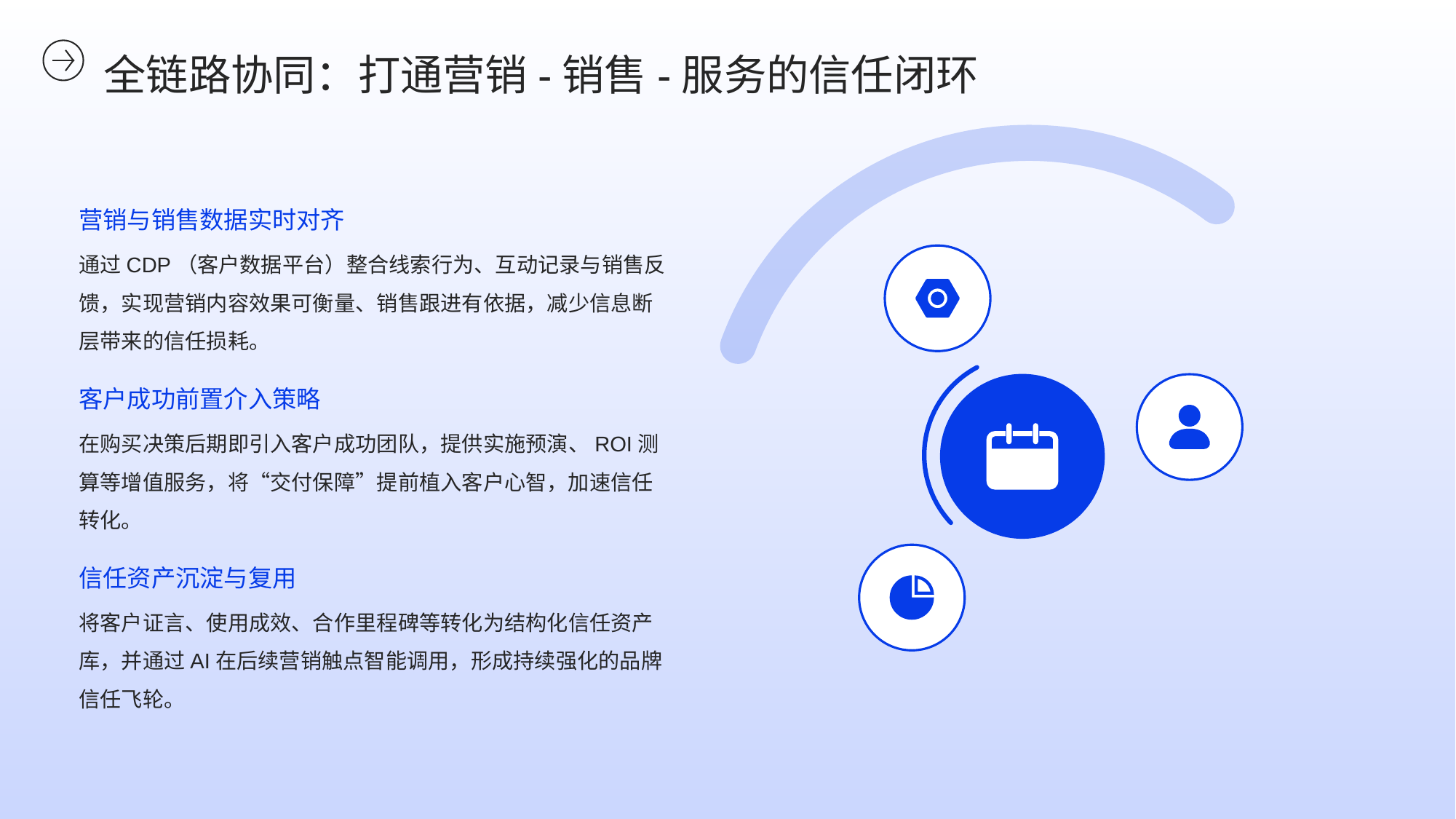

全链路协同：打通营销-销售-服务的信任闭环

营销与销售数据实时对齐
通过CDP（客户数据平台）整合线索行为、互动记录与销售反馈，实现营销内容效果可衡量、销售跟进有依据，减少信息断层带来的信任损耗。

客户成功前置介入策略

在购买决策后期即引入客户成功团队，提供实施预演、ROI测算等增值服务，将“交付保障”提前植入客户心智，加速信任转化。

信任资产沉淀与复用

将客户证言、使用成效、合作里程碑等转化为结构化信任资产库，并通过AI在后续营销触点智能调用，形成持续强化的品牌信任飞轮。